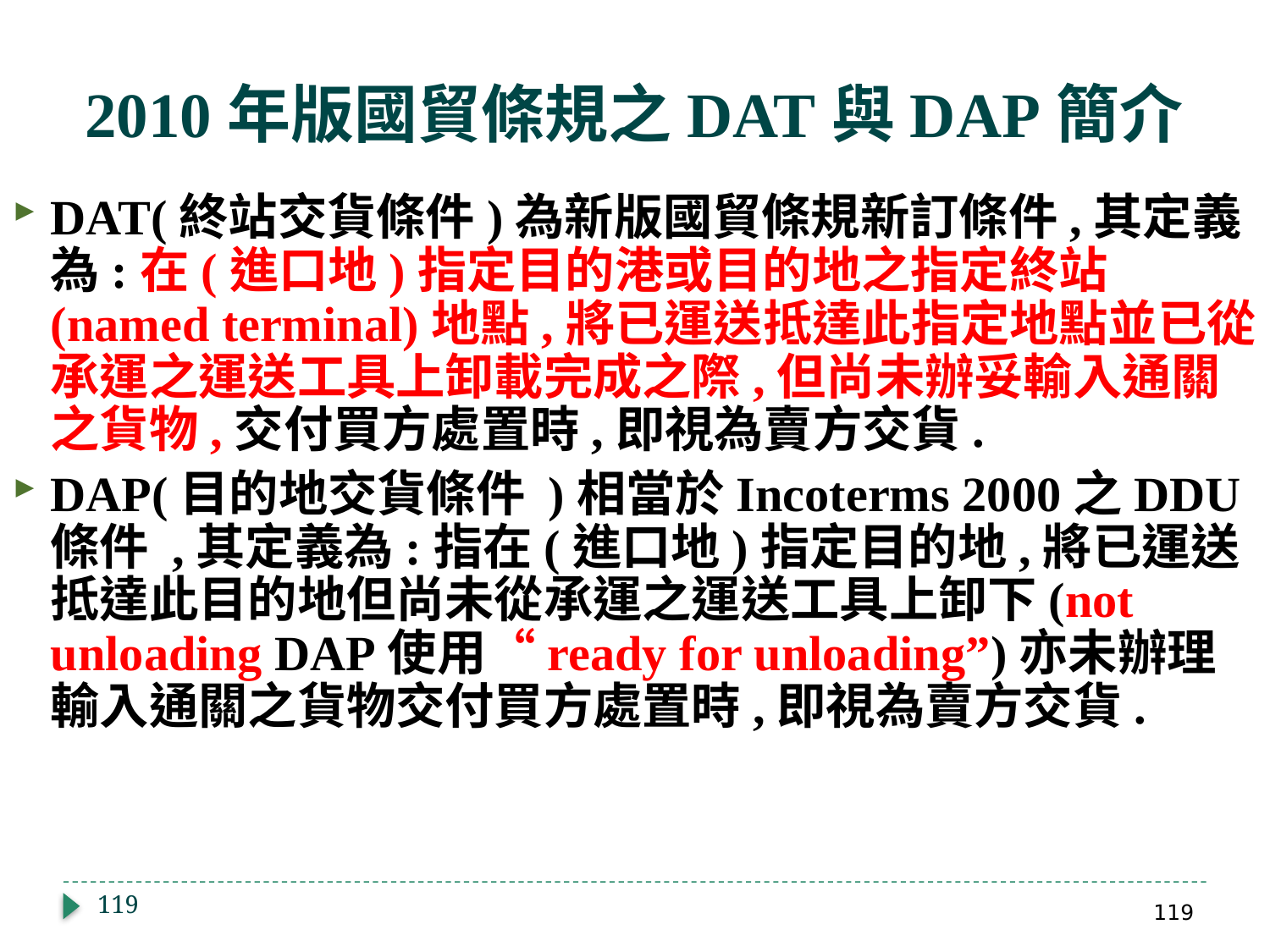

2010年版國貿條規之DAT與DAP簡介
DAT(終站交貨條件)為新版國貿條規新訂條件,其定義為:在(進口地)指定目的港或目的地之指定終站(named terminal)地點,將已運送抵達此指定地點並已從承運之運送工具上卸載完成之際,但尚未辦妥輸入通關之貨物,交付買方處置時,即視為賣方交貨.
DAP(目的地交貨條件 )相當於Incoterms 2000之DDU條件 ,其定義為:指在(進口地)指定目的地,將已運送抵達此目的地但尚未從承運之運送工具上卸下(not unloading DAP使用“ready for unloading”)亦未辦理輸入通關之貨物交付買方處置時,即視為賣方交貨.
119
119